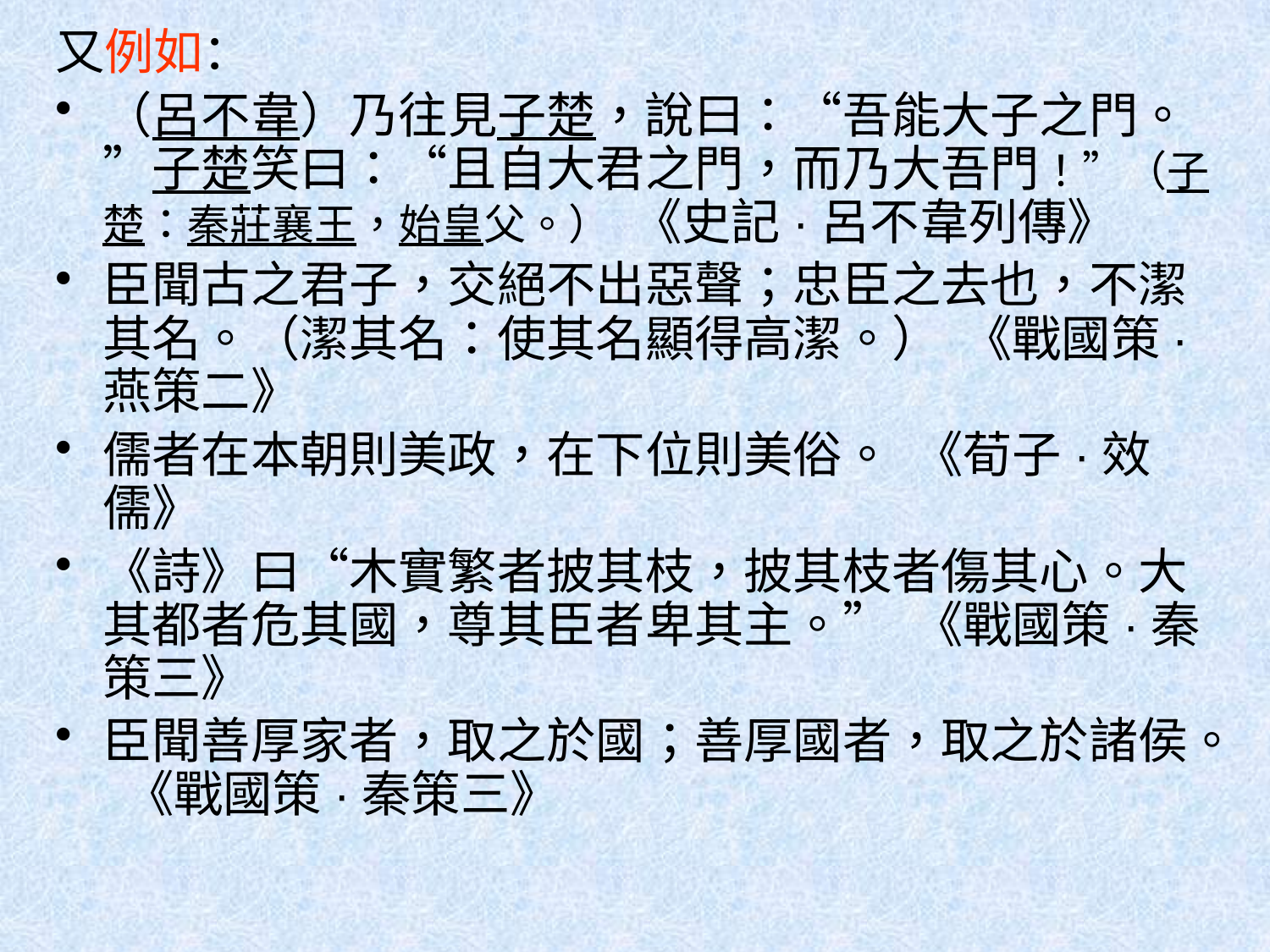

又例如：
（呂不韋）乃往見子楚，說曰：“吾能大子之門。”子楚笑曰：“且自大君之門，而乃大吾門！”（子楚：秦莊襄王，始皇父。）  《史記·呂不韋列傳》
臣聞古之君子，交絕不出惡聲；忠臣之去也，不潔其名。（潔其名：使其名顯得高潔。）  《戰國策·燕策二》
儒者在本朝則美政，在下位則美俗。  《荀子·效儒》
《詩》曰“木實繁者披其枝，披其枝者傷其心。大其都者危其國，尊其臣者卑其主。”  《戰國策·秦策三》
臣聞善厚家者，取之於國；善厚國者，取之於諸侯。  《戰國策·秦策三》